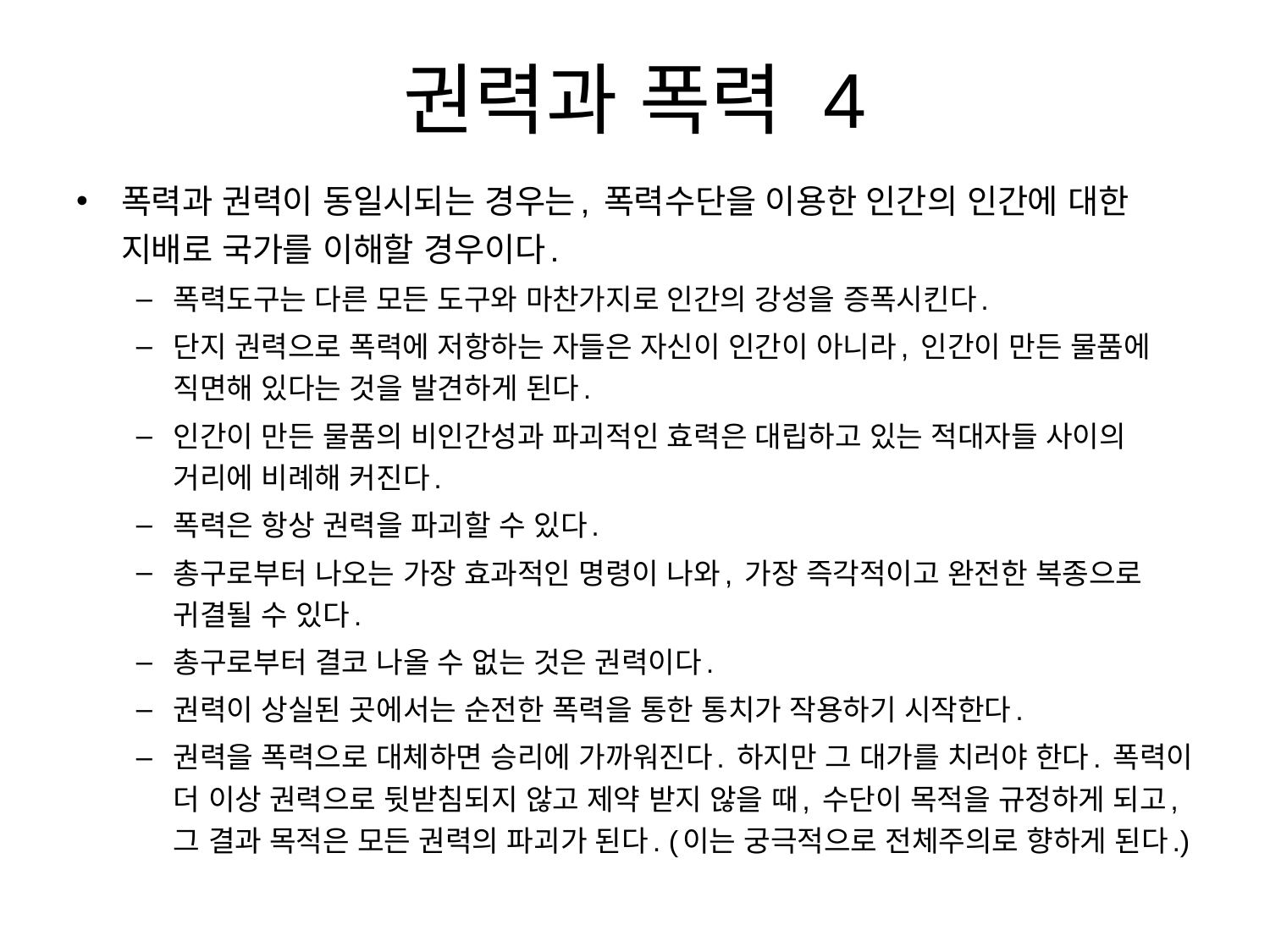

# 권력과 폭력 4
폭력과 권력이 동일시되는 경우는, 폭력수단을 이용한 인간의 인간에 대한 지배로 국가를 이해할 경우이다.
폭력도구는 다른 모든 도구와 마찬가지로 인간의 강성을 증폭시킨다.
단지 권력으로 폭력에 저항하는 자들은 자신이 인간이 아니라, 인간이 만든 물품에 직면해 있다는 것을 발견하게 된다.
인간이 만든 물품의 비인간성과 파괴적인 효력은 대립하고 있는 적대자들 사이의 거리에 비례해 커진다.
폭력은 항상 권력을 파괴할 수 있다.
총구로부터 나오는 가장 효과적인 명령이 나와, 가장 즉각적이고 완전한 복종으로 귀결될 수 있다.
총구로부터 결코 나올 수 없는 것은 권력이다.
권력이 상실된 곳에서는 순전한 폭력을 통한 통치가 작용하기 시작한다.
권력을 폭력으로 대체하면 승리에 가까워진다. 하지만 그 대가를 치러야 한다. 폭력이 더 이상 권력으로 뒷받침되지 않고 제약 받지 않을 때, 수단이 목적을 규정하게 되고, 그 결과 목적은 모든 권력의 파괴가 된다. (이는 궁극적으로 전체주의로 향하게 된다.)